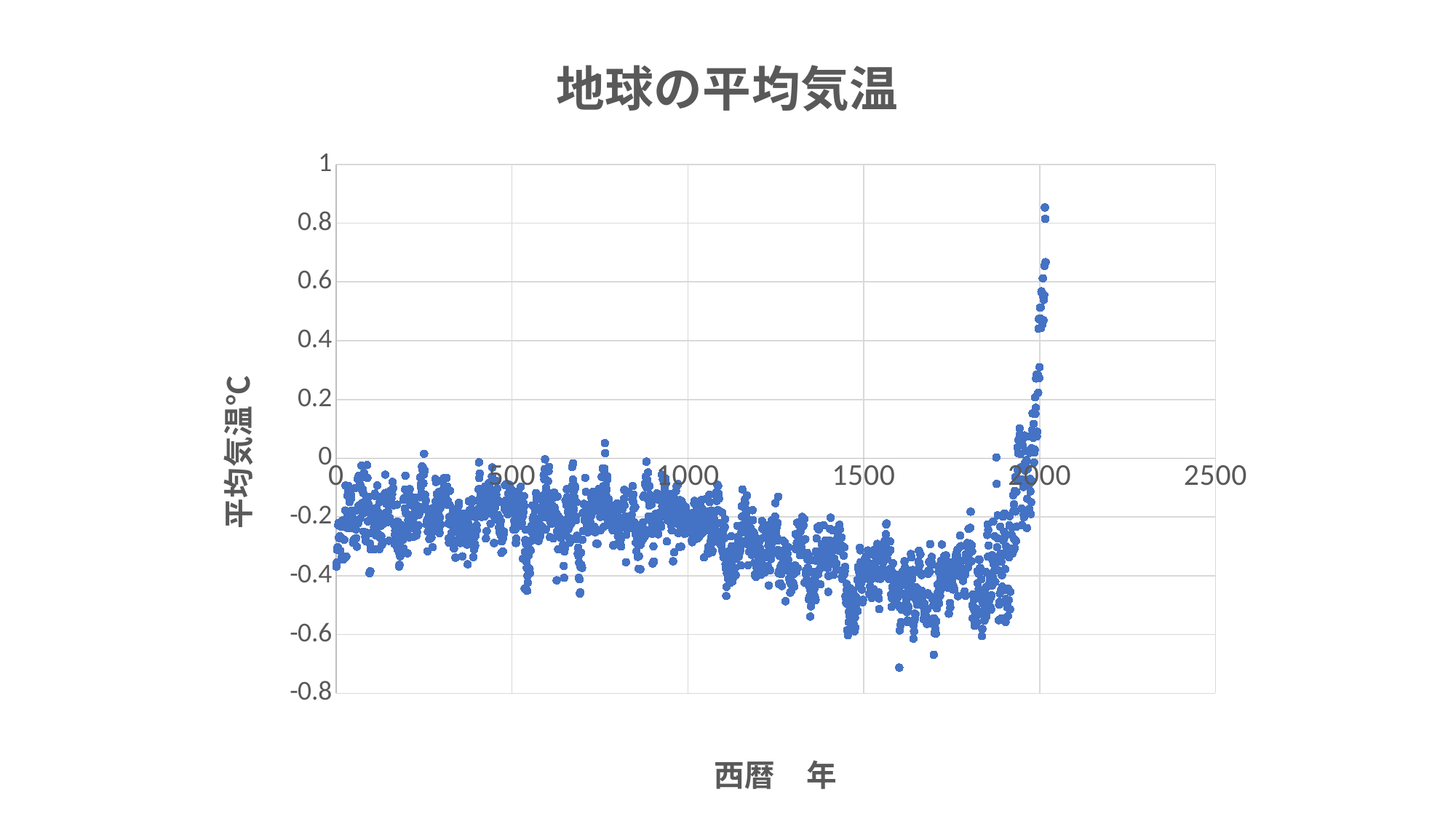

### Chart: 地球の平均気温

| Category | median |
|---|---|